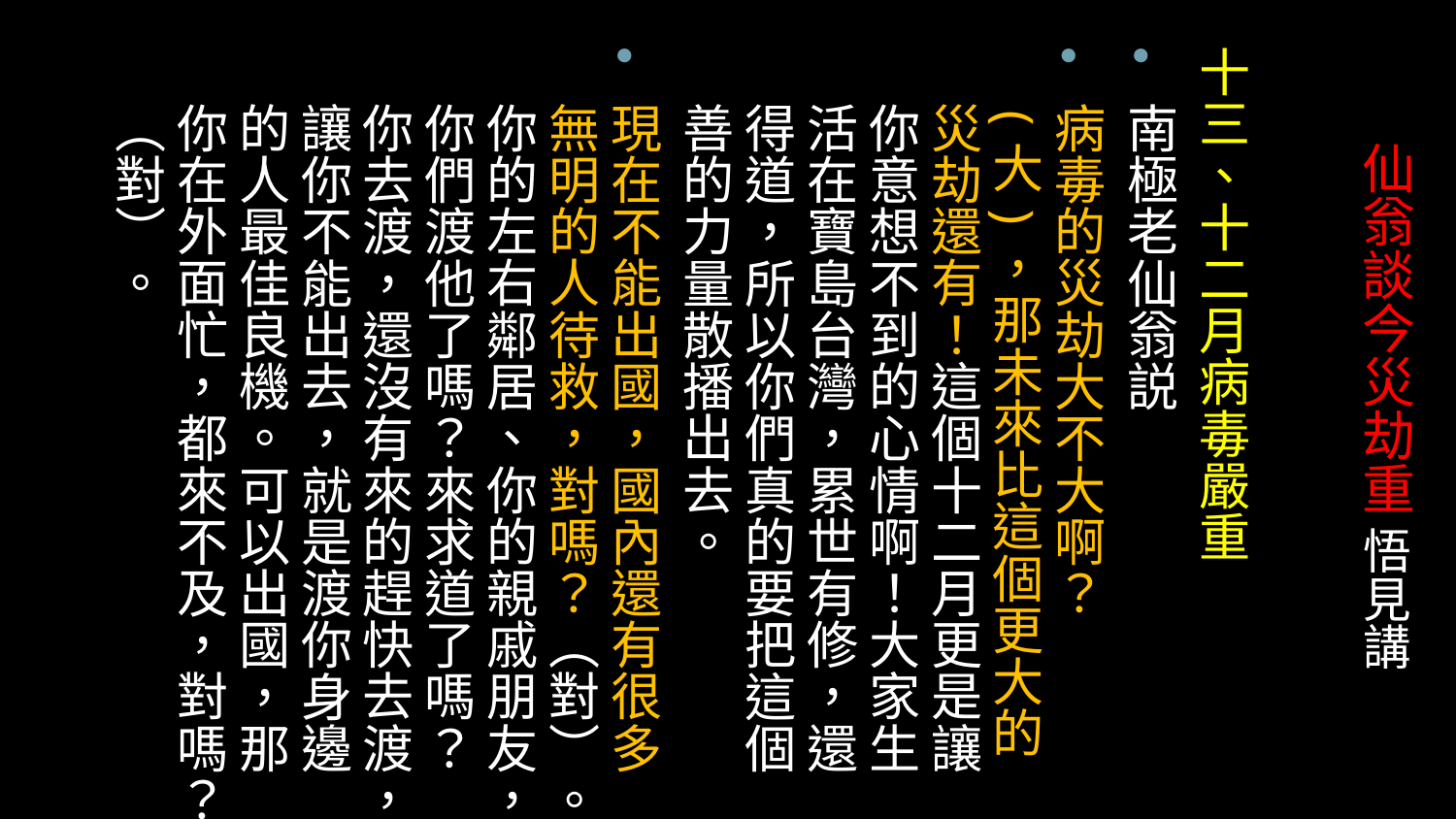

# 仙翁談今災劫重 悟見講
十三、十二月病毒嚴重
南極老仙翁説
病毒的災劫大不大啊？(大)，那未來比這個更大的災劫還有！這個十二月更是讓你意想不到的心情啊！大家生活在寶島台灣，累世有修，還得道，所以你們真的要把這個善的力量散播出去。
現在不能出國，國內還有很多無明的人待救，對嗎？（對）。你的左右鄰居、你的親戚朋友，你們渡他了嗎？來求道了嗎？你去渡，還沒有來的趕快去渡，讓你不能出去，就是渡你身邊的人最佳良機。可以出國，那你在外面忙，都來不及，對嗎？（對）。